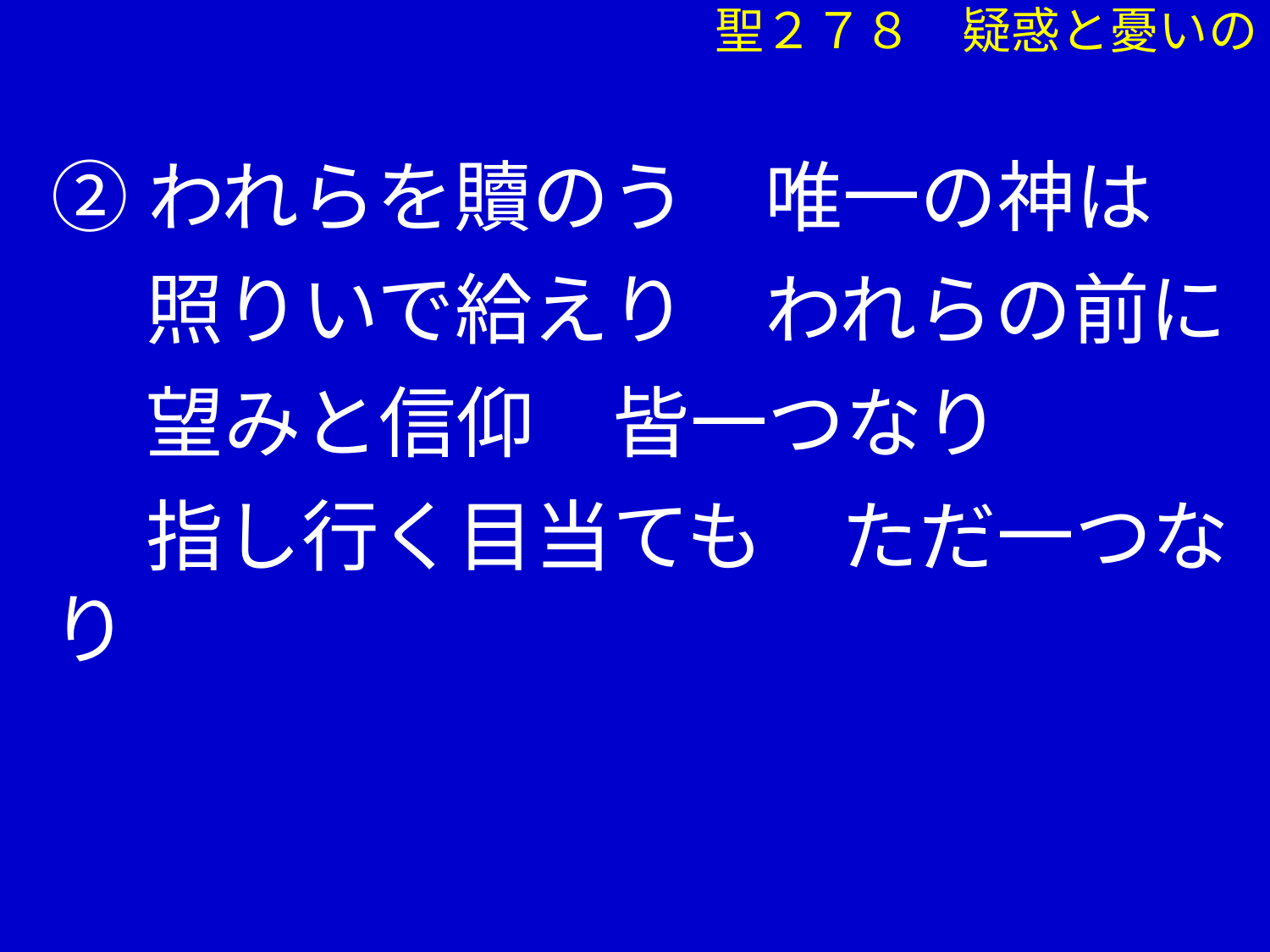

聖２７８　疑惑と憂いの
②われらを贖のう　唯一の神は
　 照りいで給えり　われらの前に
　 望みと信仰　皆一つなり
　 指し行く目当ても　ただ一つなり